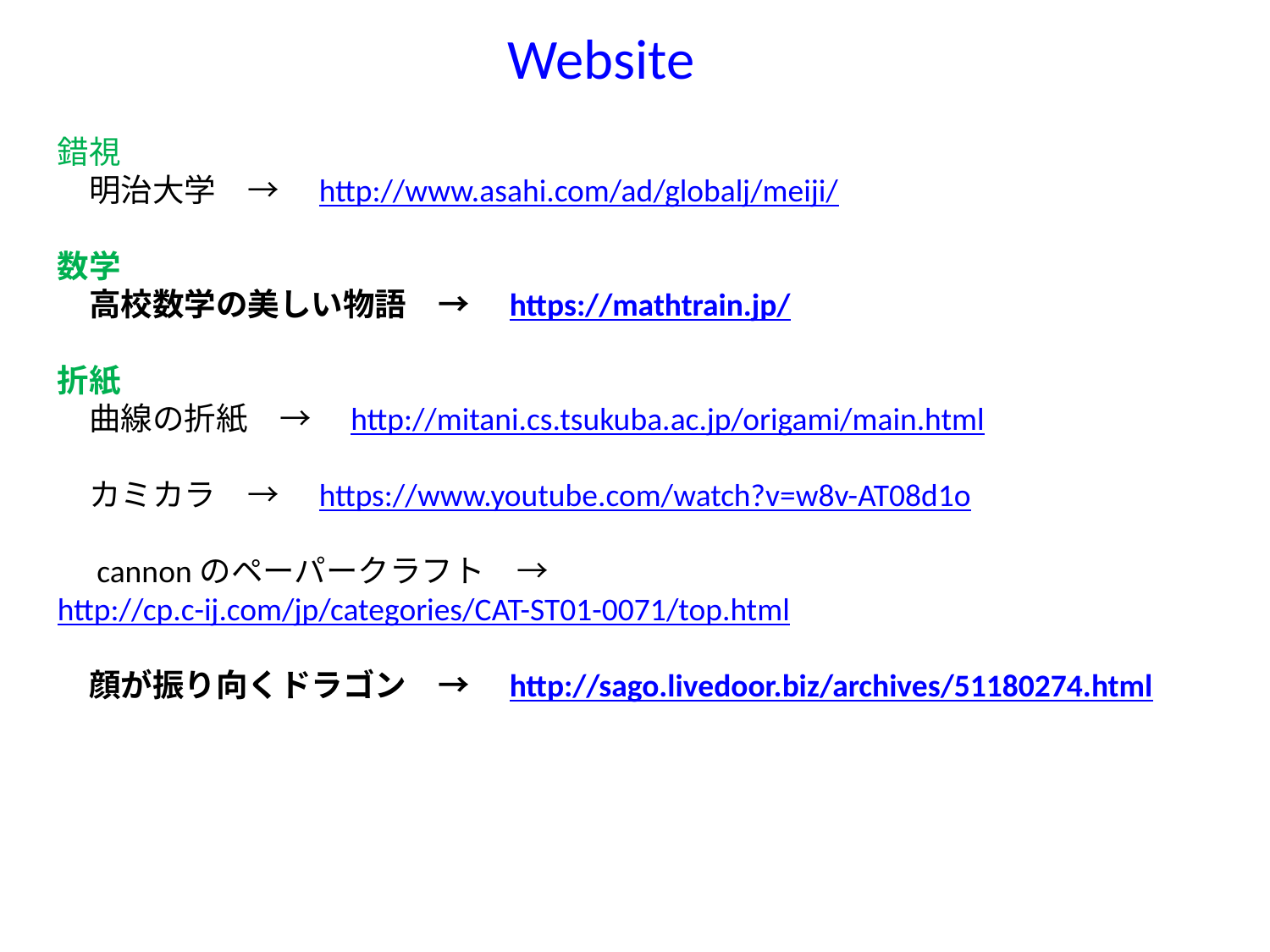

Website
錯視
　明治大学　→　http://www.asahi.com/ad/globalj/meiji/

数学
　高校数学の美しい物語　→　https://mathtrain.jp/

折紙
　曲線の折紙　→　http://mitani.cs.tsukuba.ac.jp/origami/main.html

　カミカラ　→　https://www.youtube.com/watch?v=w8v-AT08d1o

　cannonのペーパークラフト　→　http://cp.c-ij.com/jp/categories/CAT-ST01-0071/top.html

　顔が振り向くドラゴン　→　http://sago.livedoor.biz/archives/51180274.html